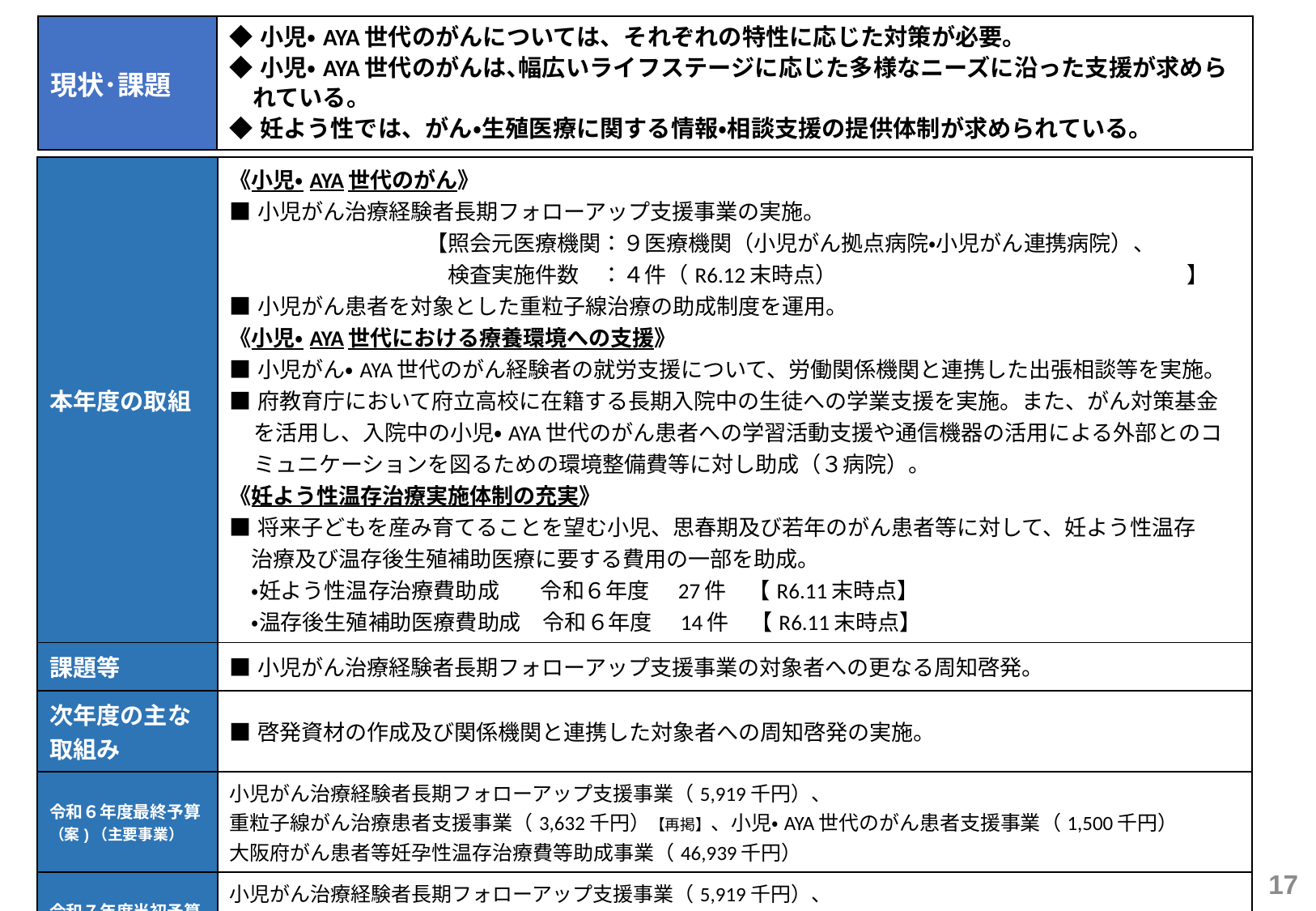

| 現状･課題 | ◆小児・AYA世代のがんについては、それぞれの特性に応じた対策が必要。 ◆小児・AYA世代のがんは､幅広いライフステージに応じた多様なニーズに沿った支援が求められている。　 ◆妊よう性では、がん・生殖医療に関する情報・相談支援の提供体制が求められている。 |
| --- | --- |
| 本年度の取組 | 《小児・AYA世代のがん》 ■小児がん治療経験者長期フォローアップ支援事業の実施。 　　　　　　　　　【照会元医療機関：９医療機関（小児がん拠点病院・小児がん連携病院）、 　　　　　　　　　　検査実施件数　：４件（R6.12末時点）　　　　　　　　　　　　　　　　】 ■小児がん患者を対象とした重粒子線治療の助成制度を運用。 《小児・AYA世代における療養環境への支援》 ■小児がん・AYA世代のがん経験者の就労支援について、労働関係機関と連携した出張相談等を実施。 ■府教育庁において府立高校に在籍する長期入院中の生徒への学業支援を実施。また、がん対策基金を活用し、入院中の小児・AYA世代のがん患者への学習活動支援や通信機器の活用による外部とのコミュニケーションを図るための環境整備費等に対し助成（３病院）。 《妊よう性温存治療実施体制の充実》 ■将来子どもを産み育てることを望む小児、思春期及び若年のがん患者等に対して、妊よう性温存 　治療及び温存後生殖補助医療に要する費用の一部を助成。 　・妊よう性温存治療費助成　 令和６年度　27件　【R6.11末時点】 　・温存後生殖補助医療費助成　令和６年度　14件　【R6.11末時点】 |
| --- | --- |
| 課題等 | ■小児がん治療経験者長期フォローアップ支援事業の対象者への更なる周知啓発。 |
| 次年度の主な取組み | ■啓発資材の作成及び関係機関と連携した対象者への周知啓発の実施。 |
| 令和６年度最終予算（案)（主要事業） | 小児がん治療経験者長期フォローアップ支援事業（5,919千円）、 重粒子線がん治療患者支援事業（3,632千円）【再掲】、小児・AYA世代のがん患者支援事業（1,500千円） 大阪府がん患者等妊孕性温存治療費等助成事業（46,939千円） |
| 令和７年度当初予算（案)（主要事業） | 小児がん治療経験者長期フォローアップ支援事業（5,919千円）、 重粒子線がん治療患者支援事業（4,354千円）【再掲】、小児・AYA世代のがん患者支援事業（1,500千円） 大阪府がん患者等妊孕性温存治療費等助成事業（46,999千円） |
概ね予定どおり

17